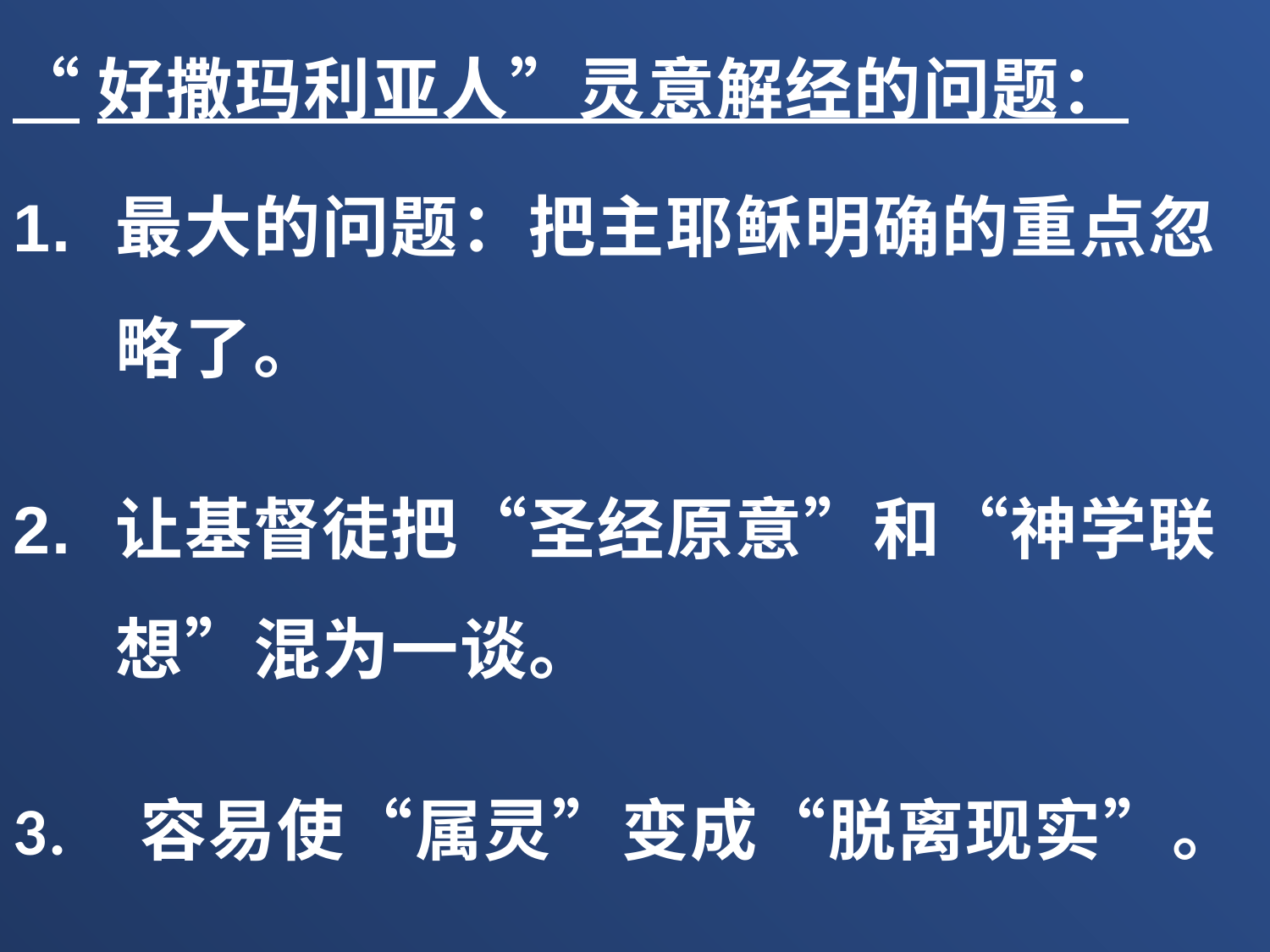

“好撒玛利亚人”灵意解经的问题：
最大的问题：把主耶稣明确的重点忽略了。

让基督徒把“圣经原意”和“神学联想”混为一谈。

3.	容易使“属灵”变成“脱离现实”。